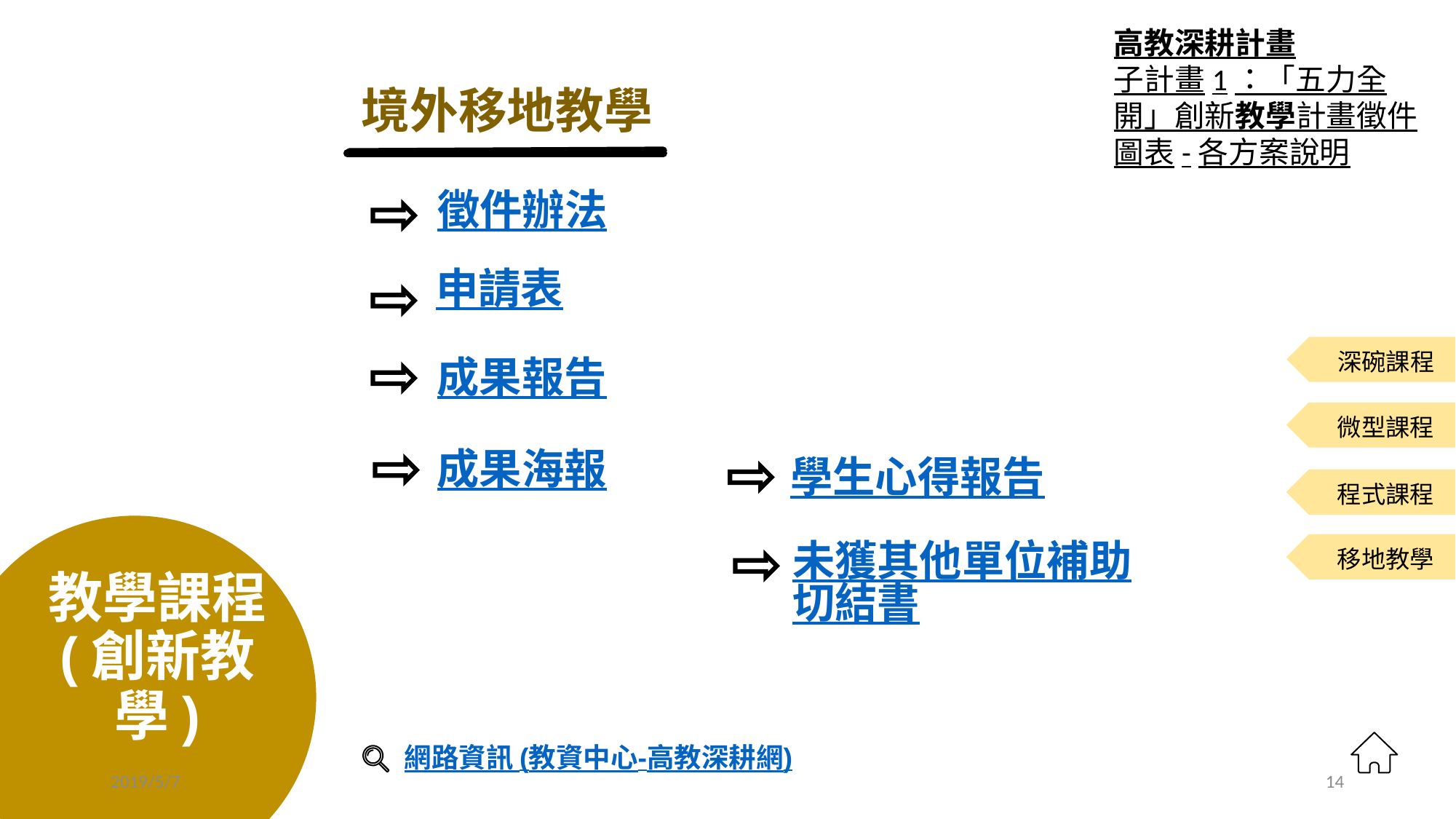

高教深耕計畫
子計畫1：「五力全開」創新教學計畫徵件圖表-各方案說明
# 境外移地教學
徵件辦法

申請表

深碗課程
成果報告

微型課程
成果海報
學生心得報告

程式課程

未獲其他單位補助切結書

移地教學

教學課程
(創新教學)

網路資訊 (教資中心-高教深耕網)

2019/5/7
14